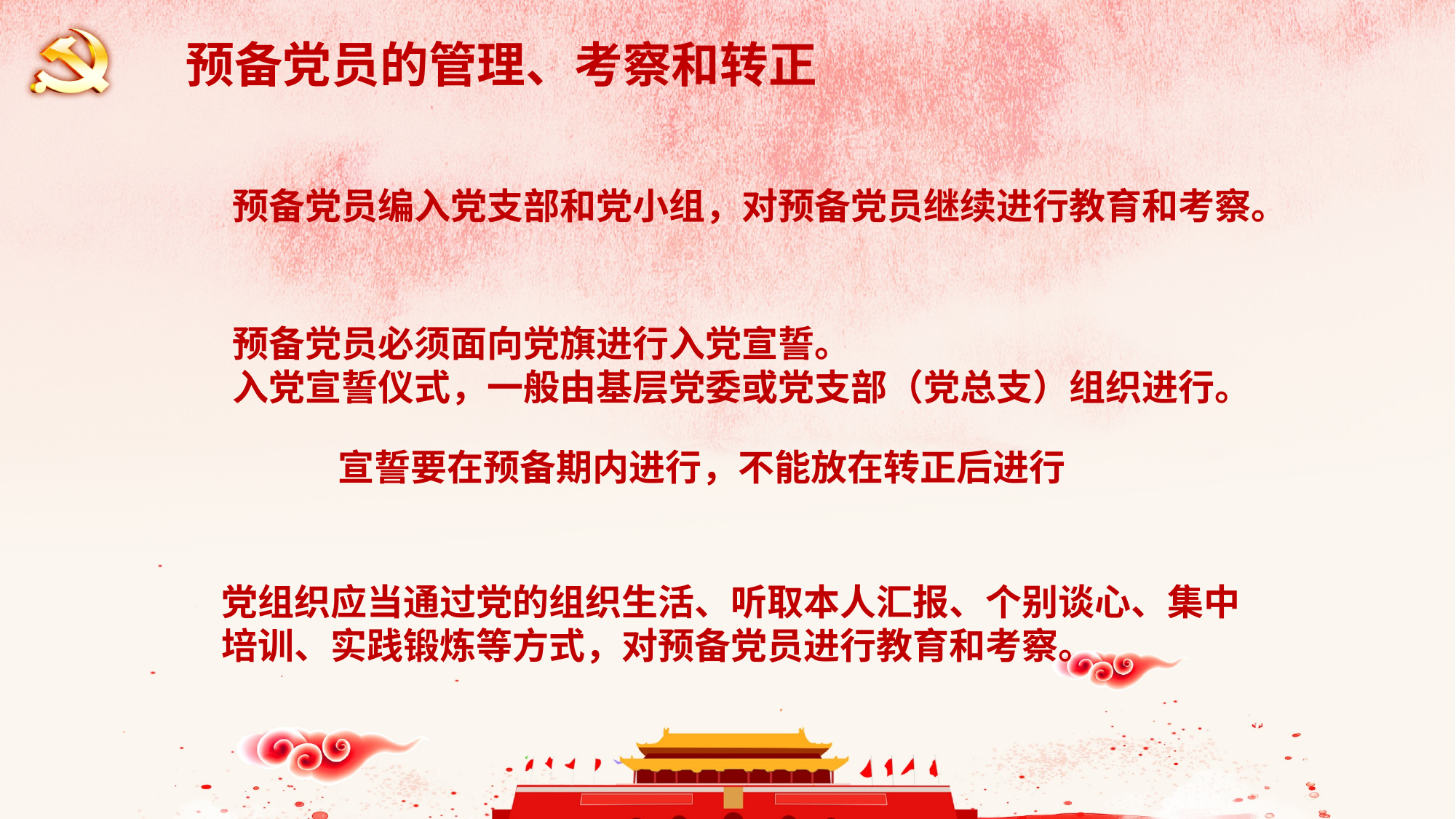

预备党员的管理、考察和转正
预备党员编入党支部和党小组，对预备党员继续进行教育和考察。
预备党员必须面向党旗进行入党宣誓。
入党宣誓仪式，一般由基层党委或党支部（党总支）组织进行。
宣誓要在预备期内进行，不能放在转正后进行
党组织应当通过党的组织生活、听取本人汇报、个别谈心、集中培训、实践锻炼等方式，对预备党员进行教育和考察。